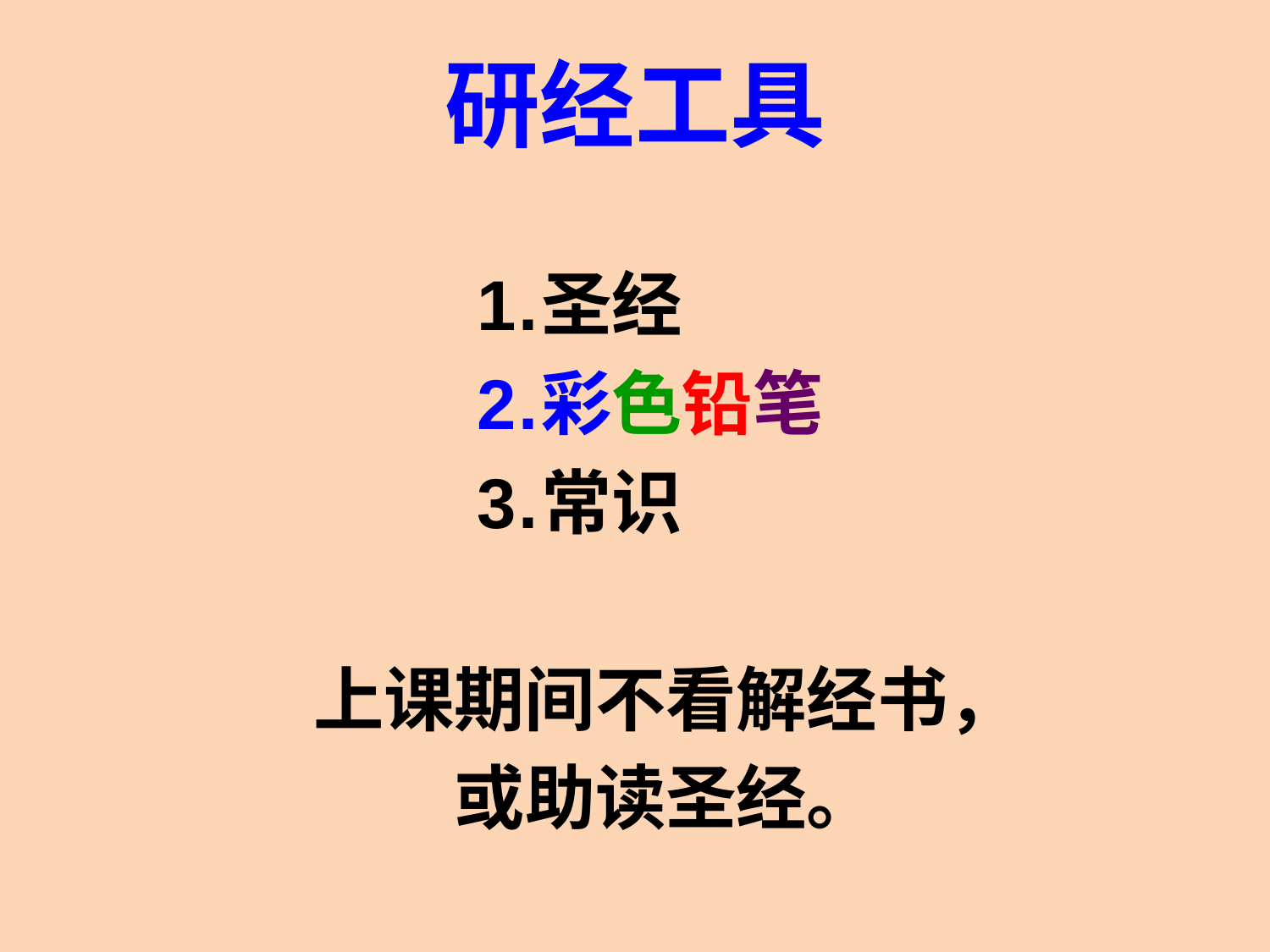

# 研经工具
圣经
彩色铅笔
常识

上课期间不看解经书，
或助读圣经。